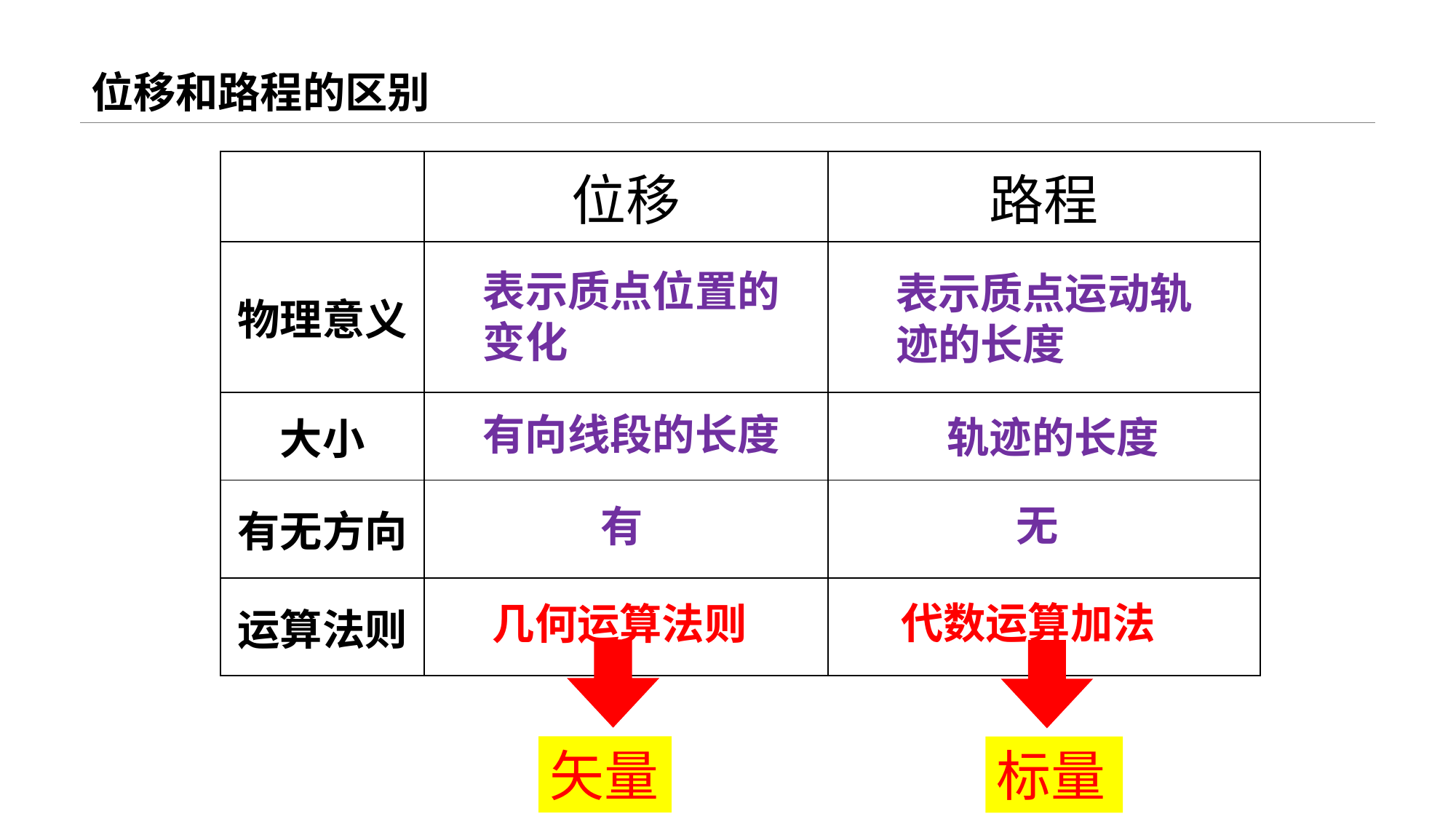

# 位移和路程的区别
|  | 位移 | 路程 |
| --- | --- | --- |
| 物理意义 |  |  |
| 大小 |  |  |
| 有无方向 |  |  |
| 运算法则 |  |  |
表示质点位置的变化
表示质点运动轨迹的长度
有向线段的长度
轨迹的长度
无
有
代数运算加法
几何运算法则

矢量
标量